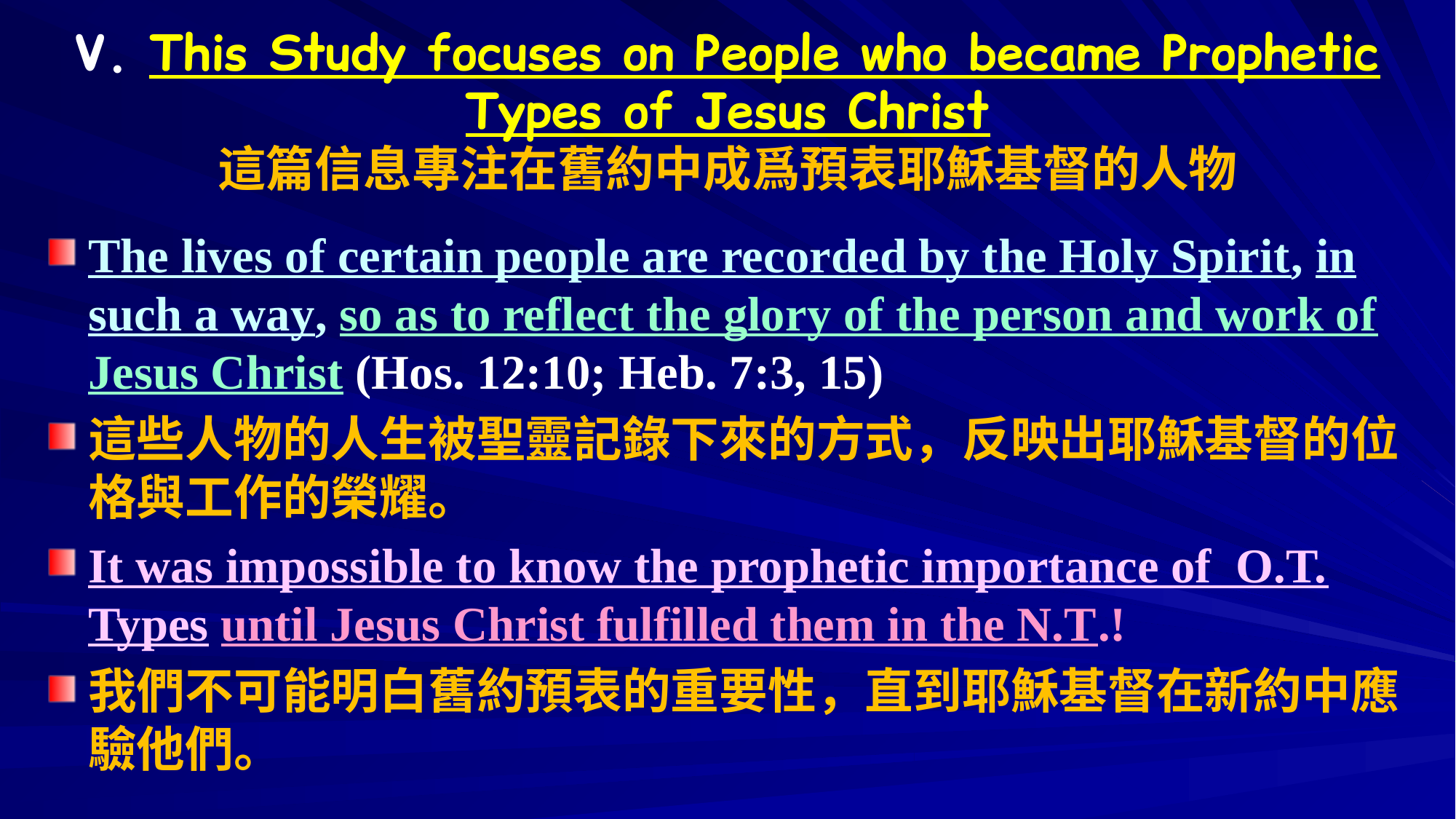

# V. This Study focuses on People who became Prophetic Types of Jesus Christ 這篇信息專注在舊約中成爲預表耶穌基督的人物
The lives of certain people are recorded by the Holy Spirit, in such a way, so as to reflect the glory of the person and work of Jesus Christ (Hos. 12:10; Heb. 7:3, 15)
這些人物的人生被聖靈記錄下來的方式，反映出耶穌基督的位格與工作的榮耀。
It was impossible to know the prophetic importance of  O.T. Types until Jesus Christ fulfilled them in the N.T.!
我們不可能明白舊約預表的重要性，直到耶穌基督在新約中應驗他們。